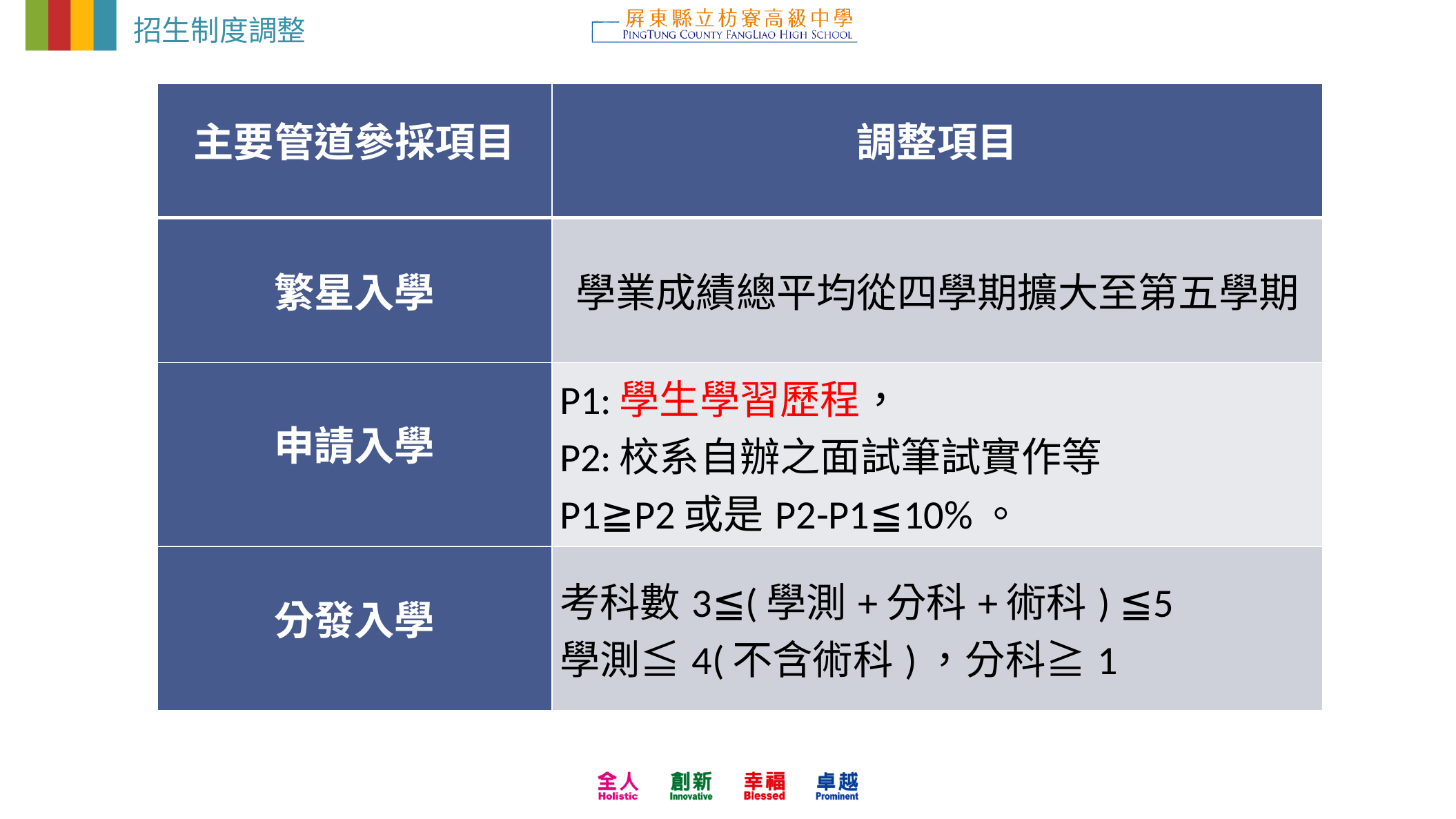

招生制度調整
| 主要管道參採項目 | 調整項目 |
| --- | --- |
| 繁星入學 | 學業成績總平均從四學期擴大至第五學期 |
| 申請入學 | P1:學生學習歷程， P2:校系自辦之面試筆試實作等 P1≧P2或是P2-P1≦10%。 |
| 分發入學 | 考科數3≦(學測+分科+術科) ≦5 學測≦4(不含術科)，分科≧1 |